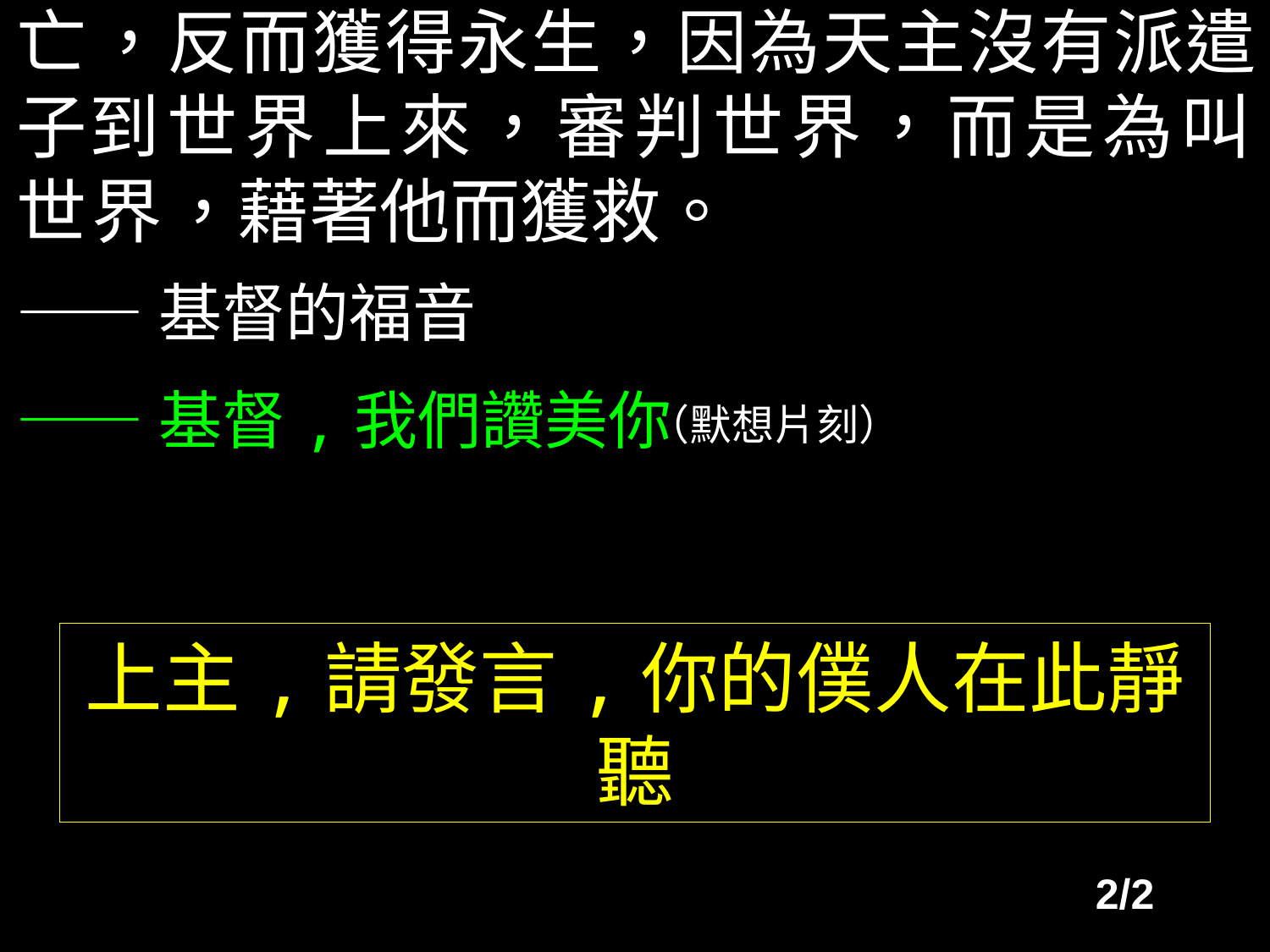

亡，反而獲得永生，因為天主沒有派遣子到世界上來，審判世界，而是為叫世界，藉著他而獲救。
——基督的福音
——基督,我們讚美你

（默想片刻）
上主,請發言,你的僕人在此靜聽
2/2